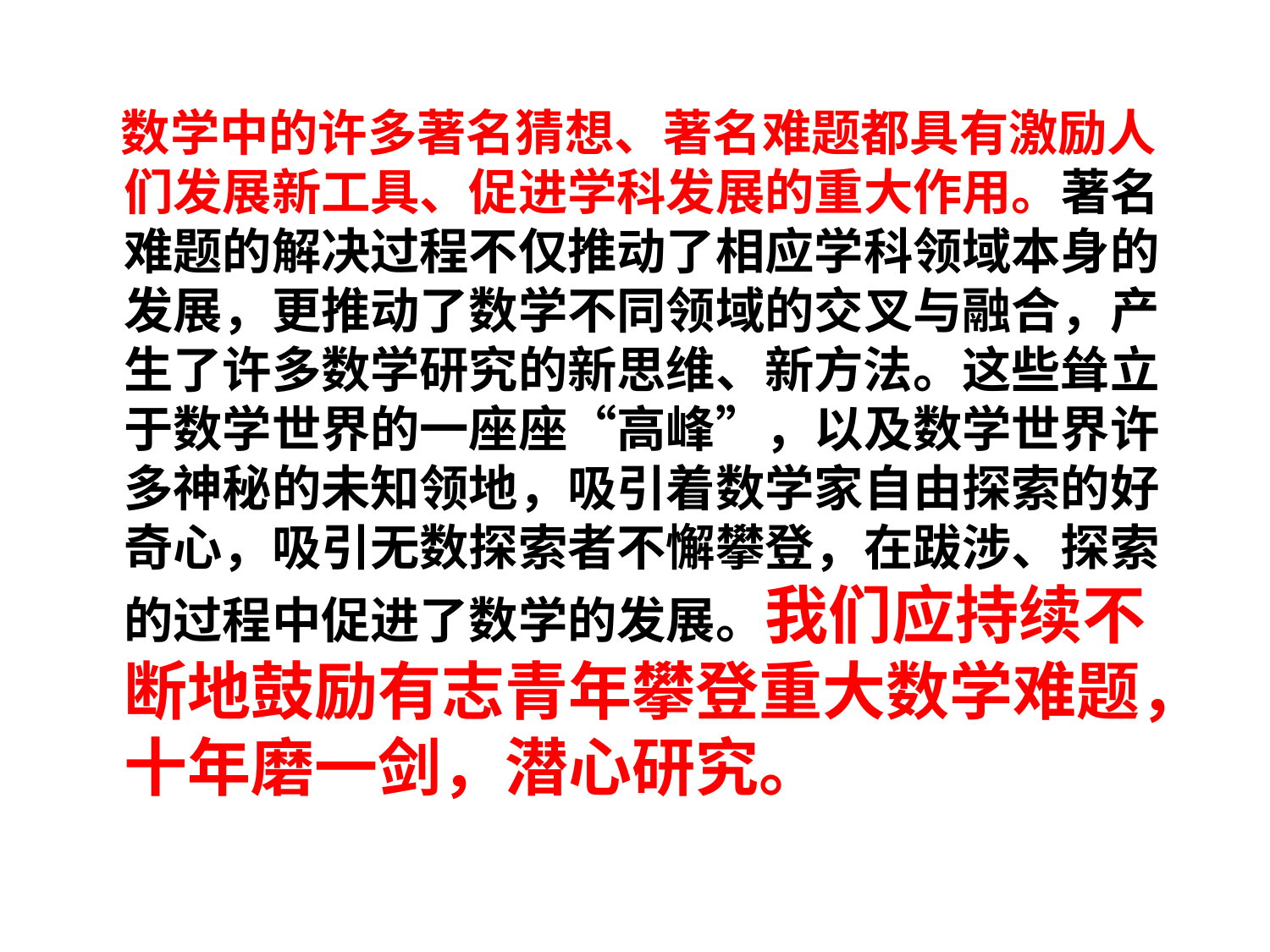

数学中的许多著名猜想、著名难题都具有激励人们发展新工具、促进学科发展的重大作用。著名难题的解决过程不仅推动了相应学科领域本身的发展，更推动了数学不同领域的交叉与融合，产生了许多数学研究的新思维、新方法。这些耸立于数学世界的一座座“高峰”，以及数学世界许多神秘的未知领地，吸引着数学家自由探索的好奇心，吸引无数探索者不懈攀登，在跋涉、探索的过程中促进了数学的发展。我们应持续不断地鼓励有志青年攀登重大数学难题，十年磨一剑，潜心研究。